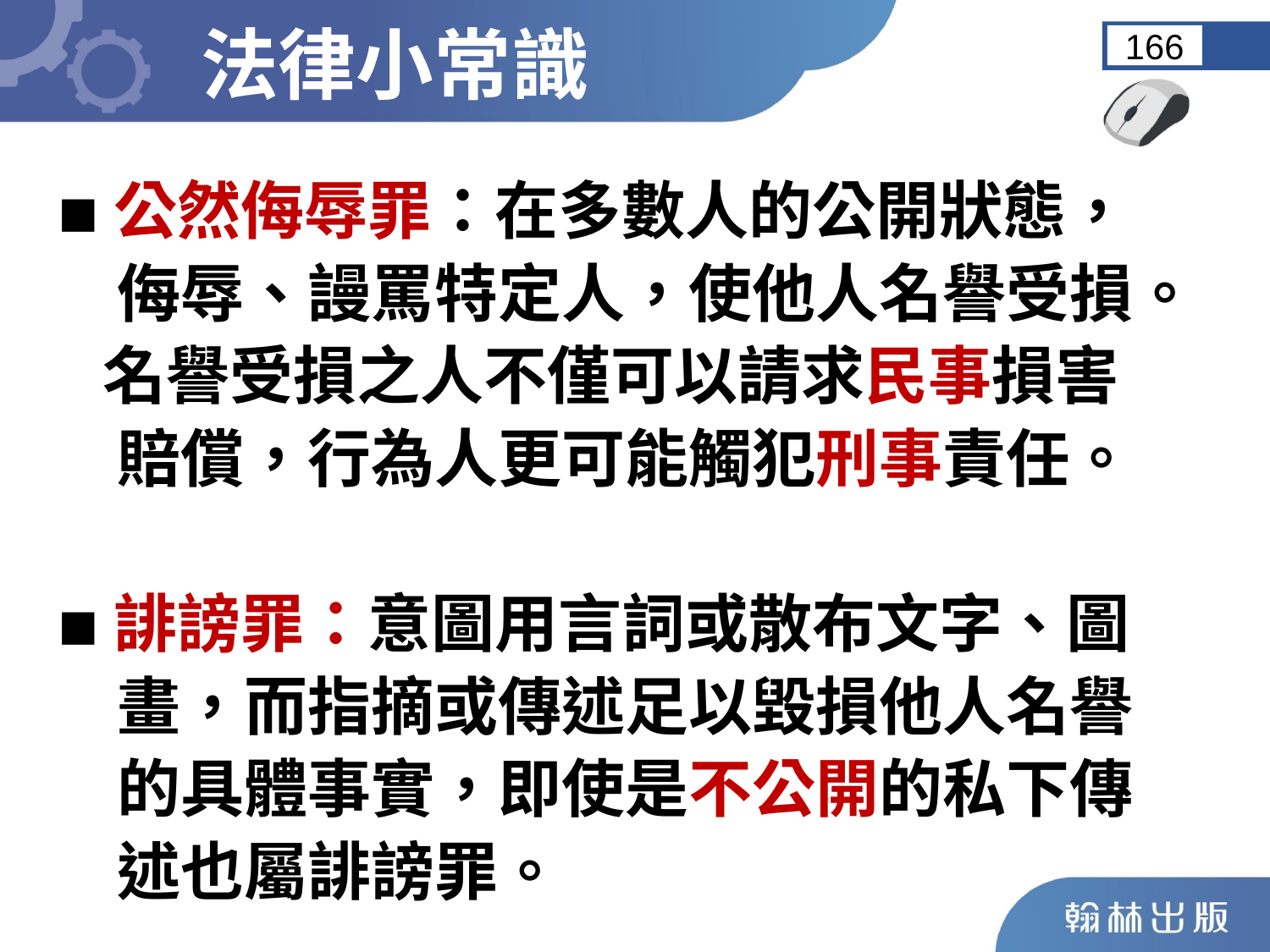

法律小常識

166
◼︎公然侮辱罪：在多數人的公開狀態，
   侮辱、謾罵特定人，使他人名譽受損。
  名譽受損之人不僅可以請求民事損害
   賠償，行為人更可能觸犯刑事責任。

◼︎誹謗罪：意圖用言詞或散布文字、圖
   畫，而指摘或傳述足以毀損他人名譽
   的具體事實，即使是不公開的私下傳
   述也屬誹謗罪。